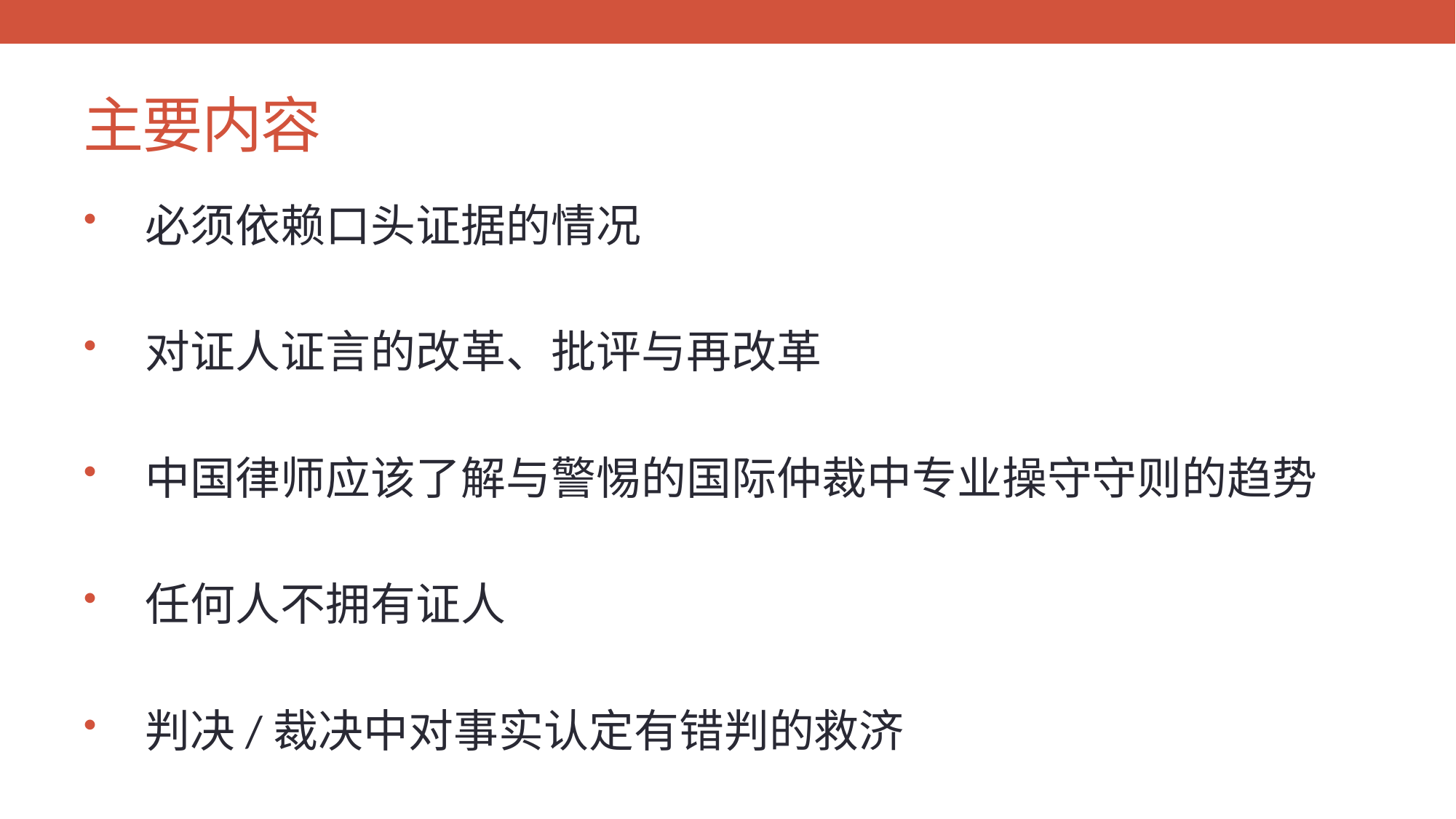

# 主要内容
必须依赖口头证据的情况

对证人证言的改革、批评与再改革

中国律师应该了解与警惕的国际仲裁中专业操守守则的趋势

任何人不拥有证人

判决/裁决中对事实认定有错判的救济